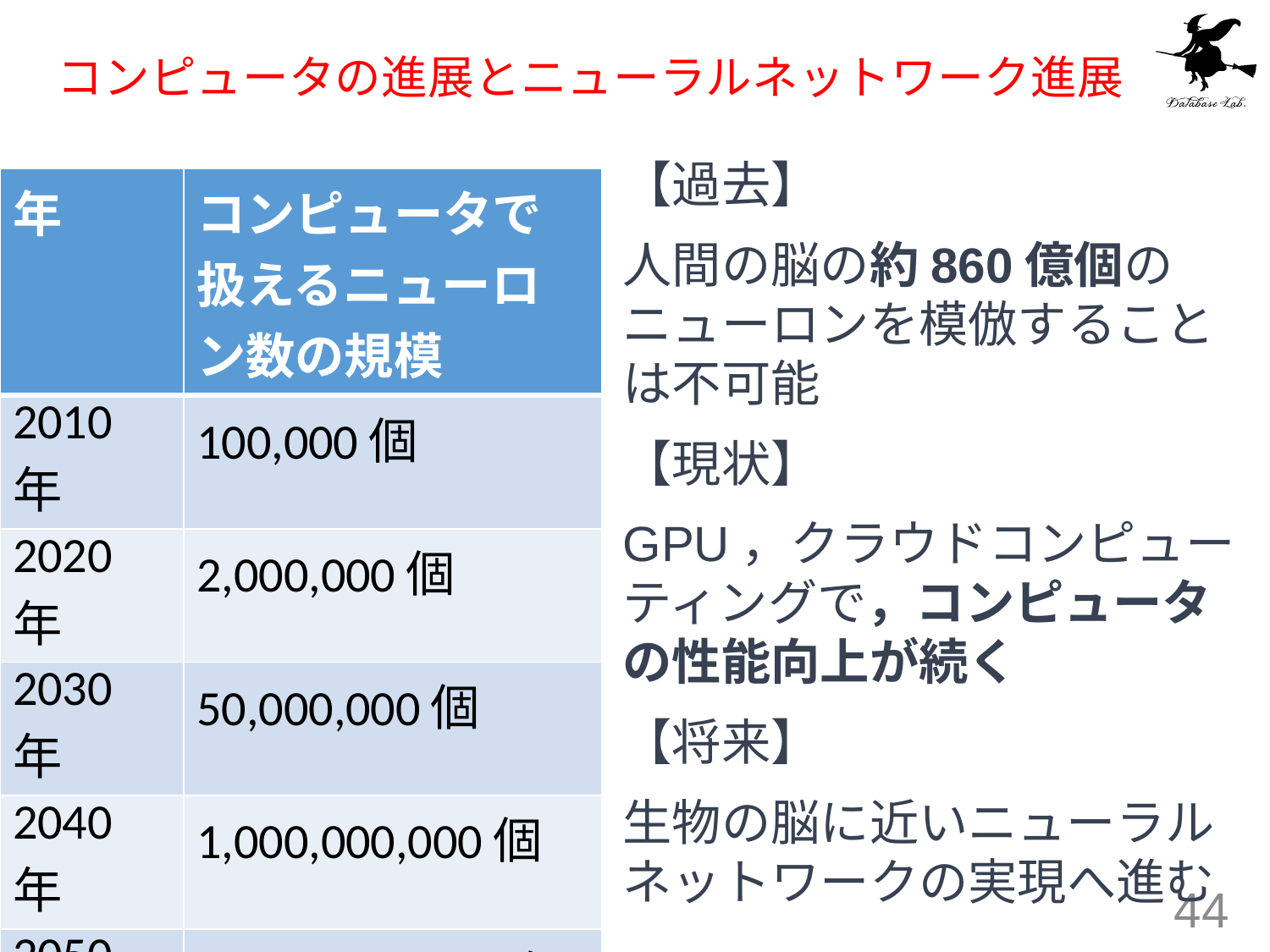

# コンピュータの進展とニューラルネットワーク進展
【過去】
人間の脳の約860億個のニューロンを模倣することは不可能
【現状】
GPU，クラウドコンピューティングで，コンピュータの性能向上が続く
【将来】
生物の脳に近いニューラルネットワークの実現へ進む
| 年 | コンピュータで扱えるニューロン数の規模 |
| --- | --- |
| 2010年 | 100,000個 |
| 2020年 | 2,000,000個 |
| 2030年 | 50,000,000個 |
| 2040年 | 1,000,000,000個 |
| 2050年 | 20,000,000,000個 |
所説あります
2055年ごろには，860憶を超えるかも？
44